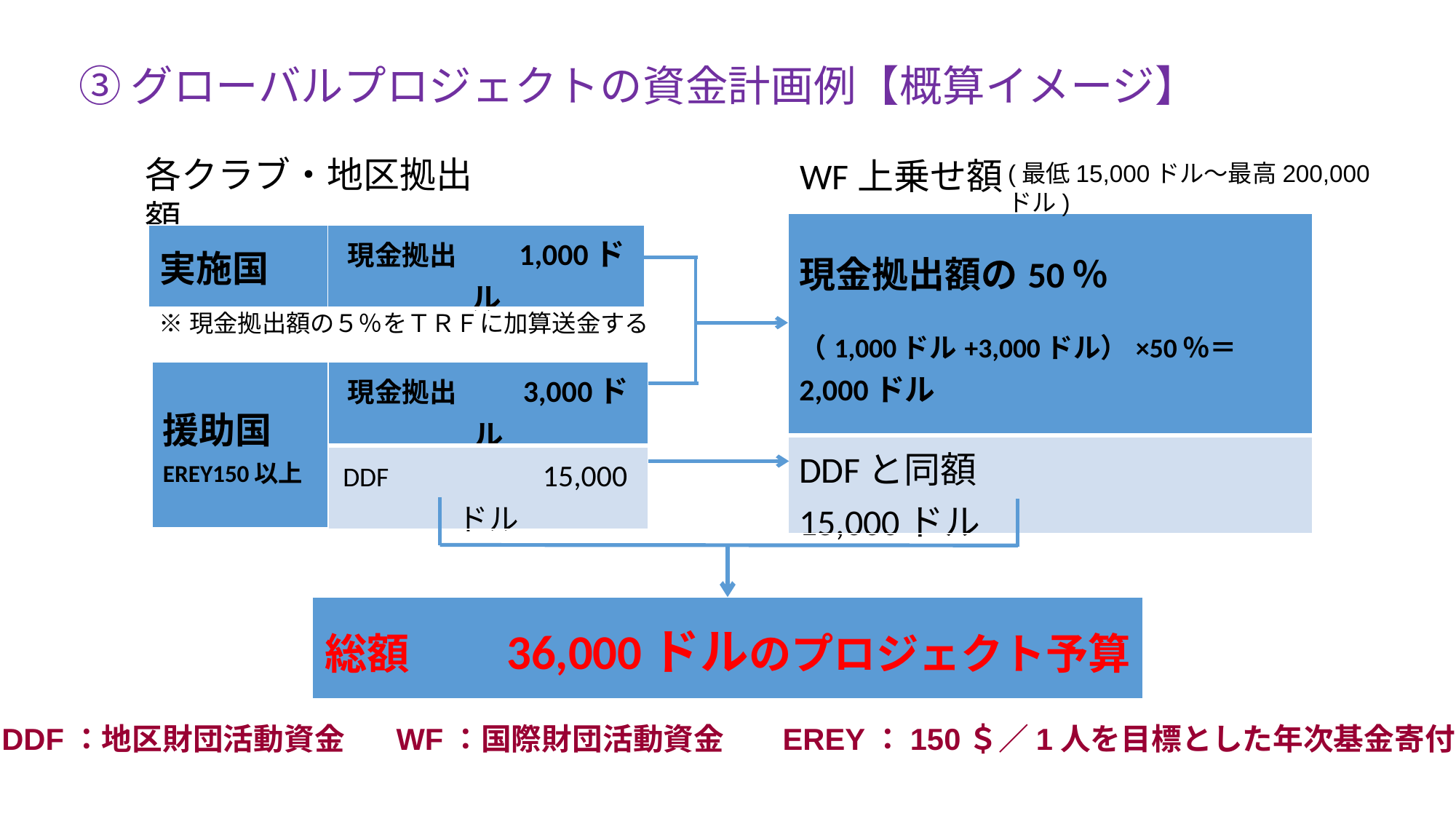

# ③グローバルプロジェクトの資金計画例【概算イメージ】
各クラブ・地区拠出額
WF上乗せ額
(最低15,000ドル～最高200,000ドル)
| 現金拠出額の50％ （1,000ドル+3,000ドル）×50％＝2,000ドル |
| --- |
| DDFと同額　　　　　　15,000ドル |
| 実施国 | 現金拠出　　1,000ドル |
| --- | --- |
※現金拠出額の５％をＴＲＦに加算送金する
| 援助国 EREY150以上 | 現金拠出　　3,000ドル |
| --- | --- |
|  | DDF　　　　　15,000ドル |
| 総額　　36,000ドルのプロジェクト予算 |
| --- |
DDF：地区財団活動資金 　 WF：国際財団活動資金   　EREY：150＄／1人を目標とした年次基金寄付